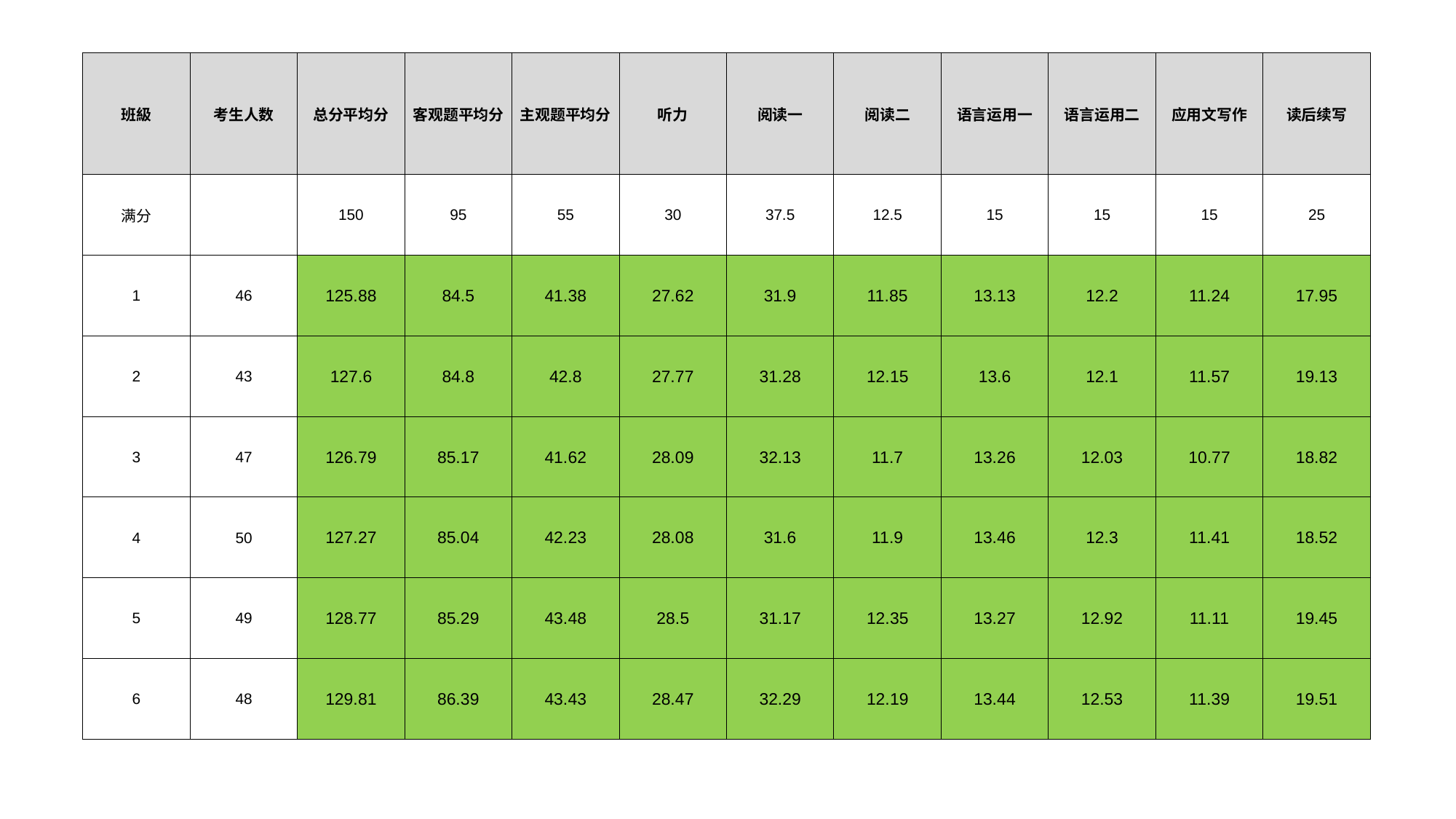

| 班級 | 考生人数 | 总分平均分 | 客观题平均分 | 主观题平均分 | 听力 | 阅读一 | 阅读二 | 语言运用一 | 语言运用二 | 应用文写作 | 读后续写 |
| --- | --- | --- | --- | --- | --- | --- | --- | --- | --- | --- | --- |
| 满分 |  | 150 | 95 | 55 | 30 | 37.5 | 12.5 | 15 | 15 | 15 | 25 |
| 1 | 46 | 125.88 | 84.5 | 41.38 | 27.62 | 31.9 | 11.85 | 13.13 | 12.2 | 11.24 | 17.95 |
| 2 | 43 | 127.6 | 84.8 | 42.8 | 27.77 | 31.28 | 12.15 | 13.6 | 12.1 | 11.57 | 19.13 |
| 3 | 47 | 126.79 | 85.17 | 41.62 | 28.09 | 32.13 | 11.7 | 13.26 | 12.03 | 10.77 | 18.82 |
| 4 | 50 | 127.27 | 85.04 | 42.23 | 28.08 | 31.6 | 11.9 | 13.46 | 12.3 | 11.41 | 18.52 |
| 5 | 49 | 128.77 | 85.29 | 43.48 | 28.5 | 31.17 | 12.35 | 13.27 | 12.92 | 11.11 | 19.45 |
| 6 | 48 | 129.81 | 86.39 | 43.43 | 28.47 | 32.29 | 12.19 | 13.44 | 12.53 | 11.39 | 19.51 |